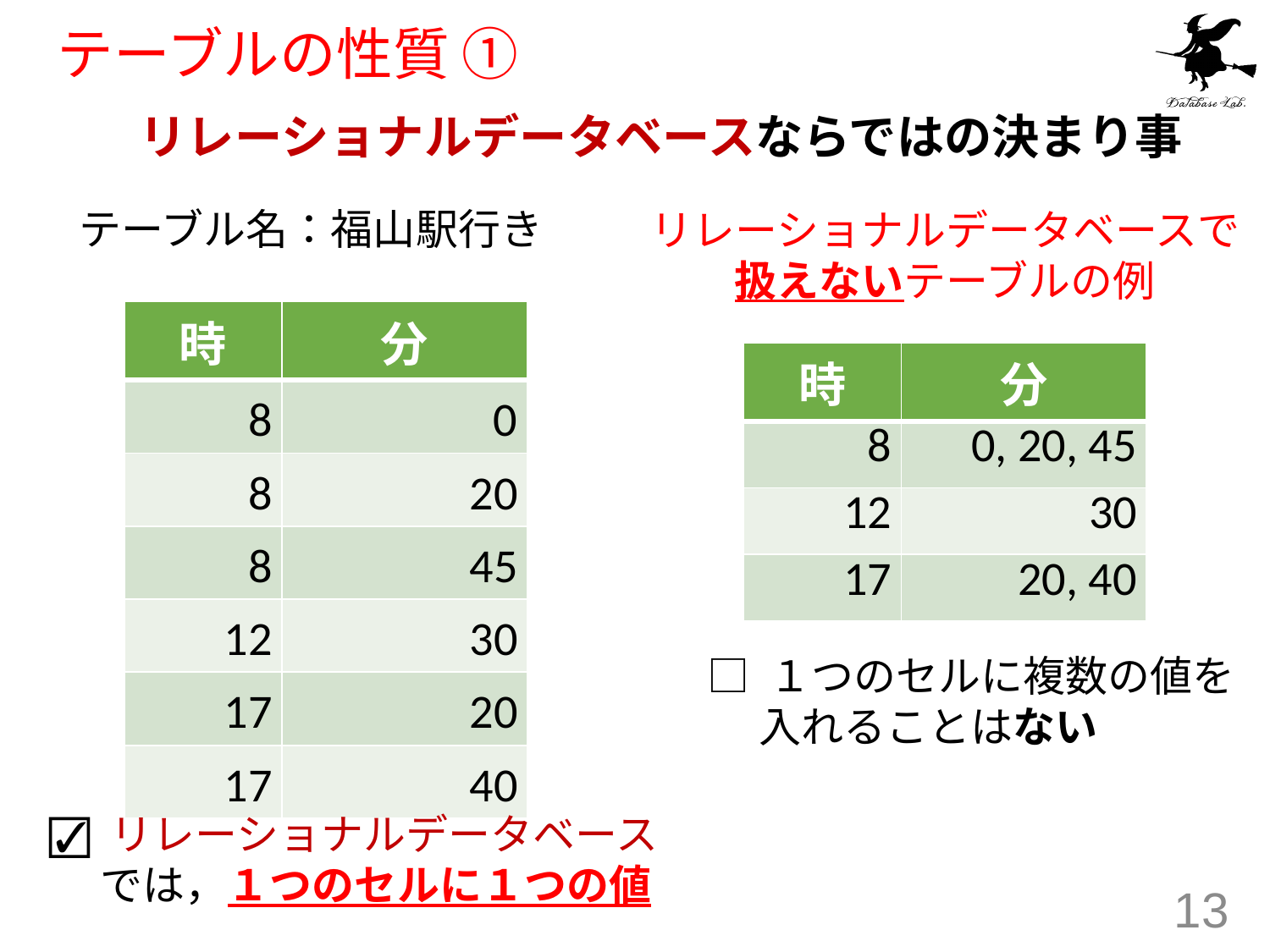

# テーブルの性質 ①
リレーショナルデータベースならではの決まり事
リレーショナルデータベースで
扱えないテーブルの例
テーブル名：福山駅行き
| 時 | 分 |
| --- | --- |
| 8 | 0 |
| 8 | 20 |
| 8 | 45 |
| 12 | 30 |
| 17 | 20 |
| 17 | 40 |
| 時 | 分 |
| --- | --- |
| 8 | 0, 20, 45 |
| 12 | 30 |
| 17 | 20, 40 |
□ １つのセルに複数の値を
　 入れることはない
☑ リレーショナルデータベース
　 では，１つのセルに１つの値
13